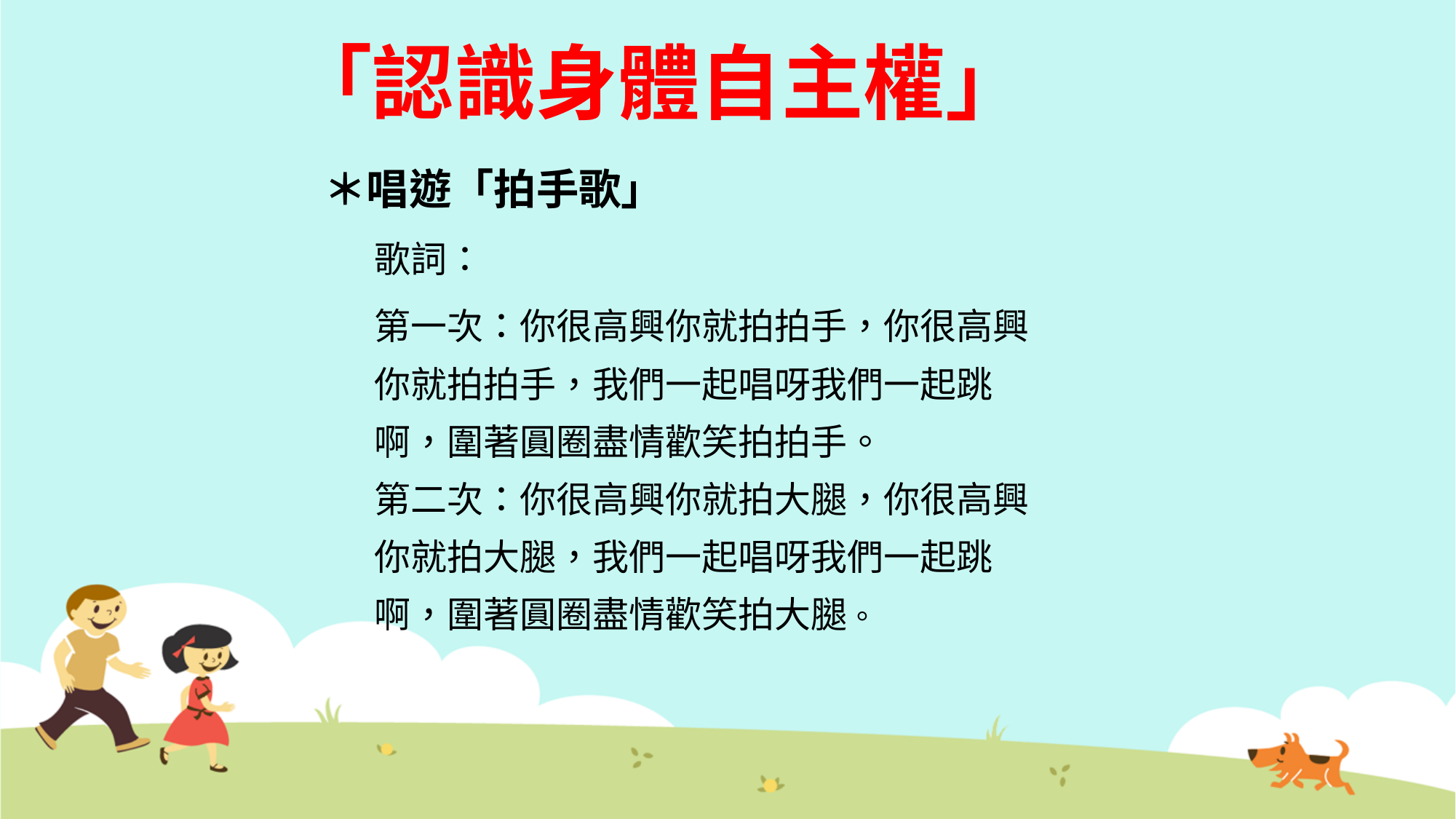

# 「認識身體自主權」
＊唱遊「拍手歌」
     歌詞：
     第一次：你很高興你就拍拍手，你很高興
     你就拍拍手，我們一起唱呀我們一起跳
     啊，圍著圓圈盡情歡笑拍拍手。
     第二次：你很高興你就拍大腿，你很高興
     你就拍大腿，我們一起唱呀我們一起跳
     啊，圍著圓圈盡情歡笑拍大腿。